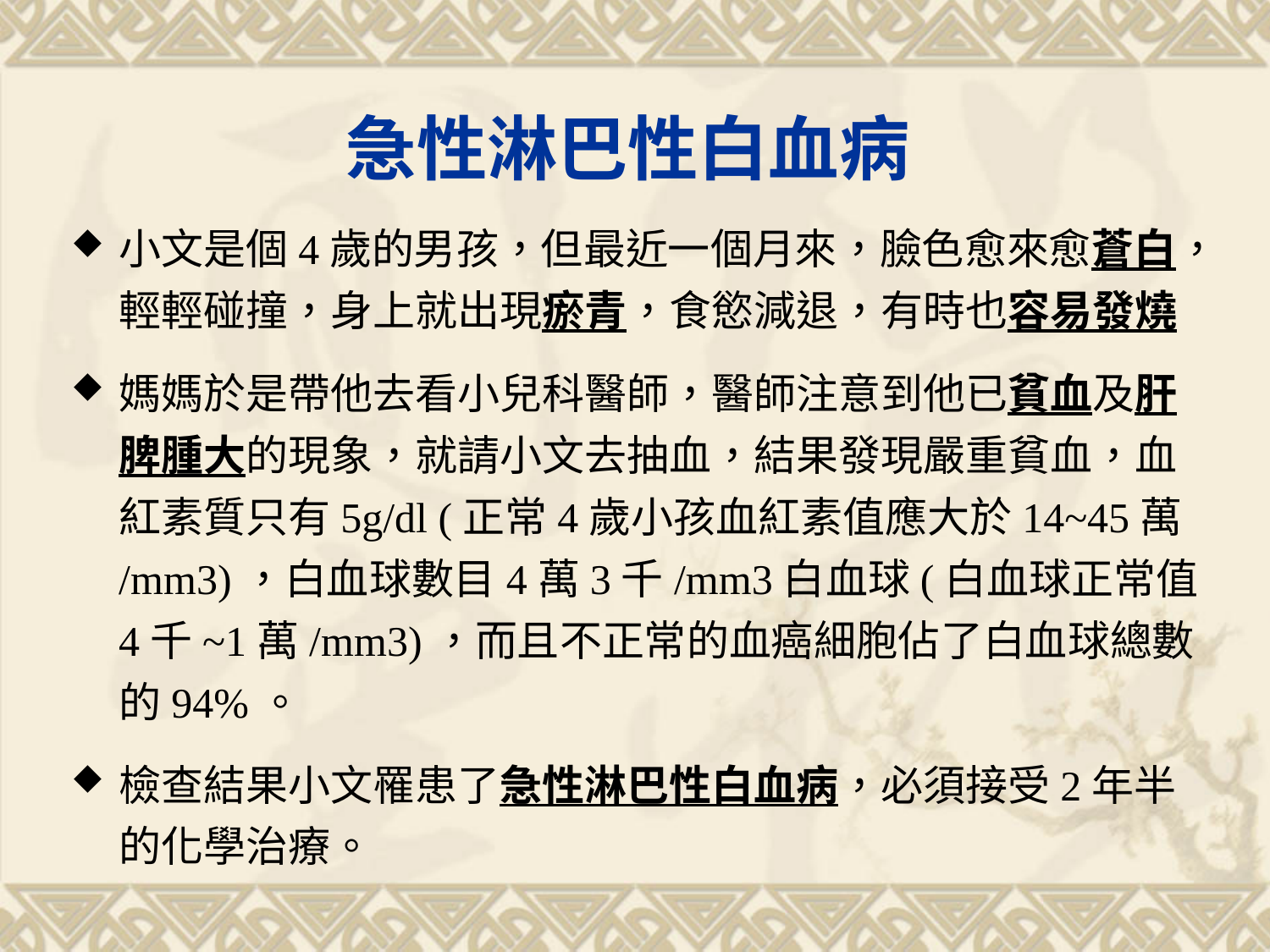

# 急性淋巴性白血病
小文是個4歲的男孩，但最近一個月來，臉色愈來愈蒼白，輕輕碰撞，身上就出現瘀青，食慾減退，有時也容易發燒
媽媽於是帶他去看小兒科醫師，醫師注意到他已貧血及肝脾腫大的現象，就請小文去抽血，結果發現嚴重貧血，血紅素質只有5g/dl (正常4歲小孩血紅素值應大於14~45萬/mm3)，白血球數目4萬3千/mm3白血球(白血球正常值4千~1萬/mm3)，而且不正常的血癌細胞佔了白血球總數的94%。
檢查結果小文罹患了急性淋巴性白血病，必須接受2年半的化學治療。